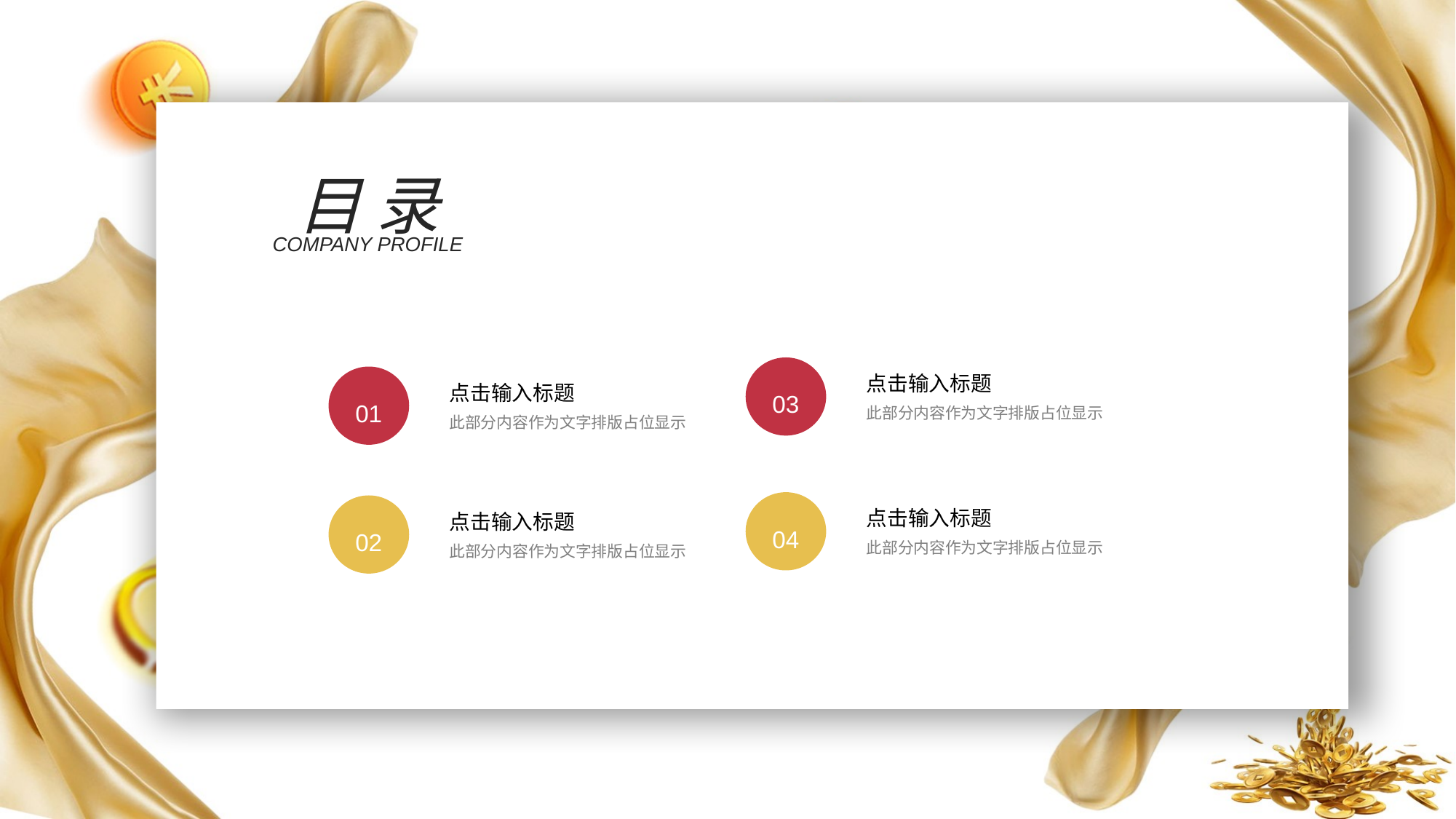

目 录
COMPANY PROFILE

03
点击输入标题
此部分内容作为文字排版占位显示
01
点击输入标题
此部分内容作为文字排版占位显示
04
点击输入标题
此部分内容作为文字排版占位显示
02
点击输入标题
此部分内容作为文字排版占位显示